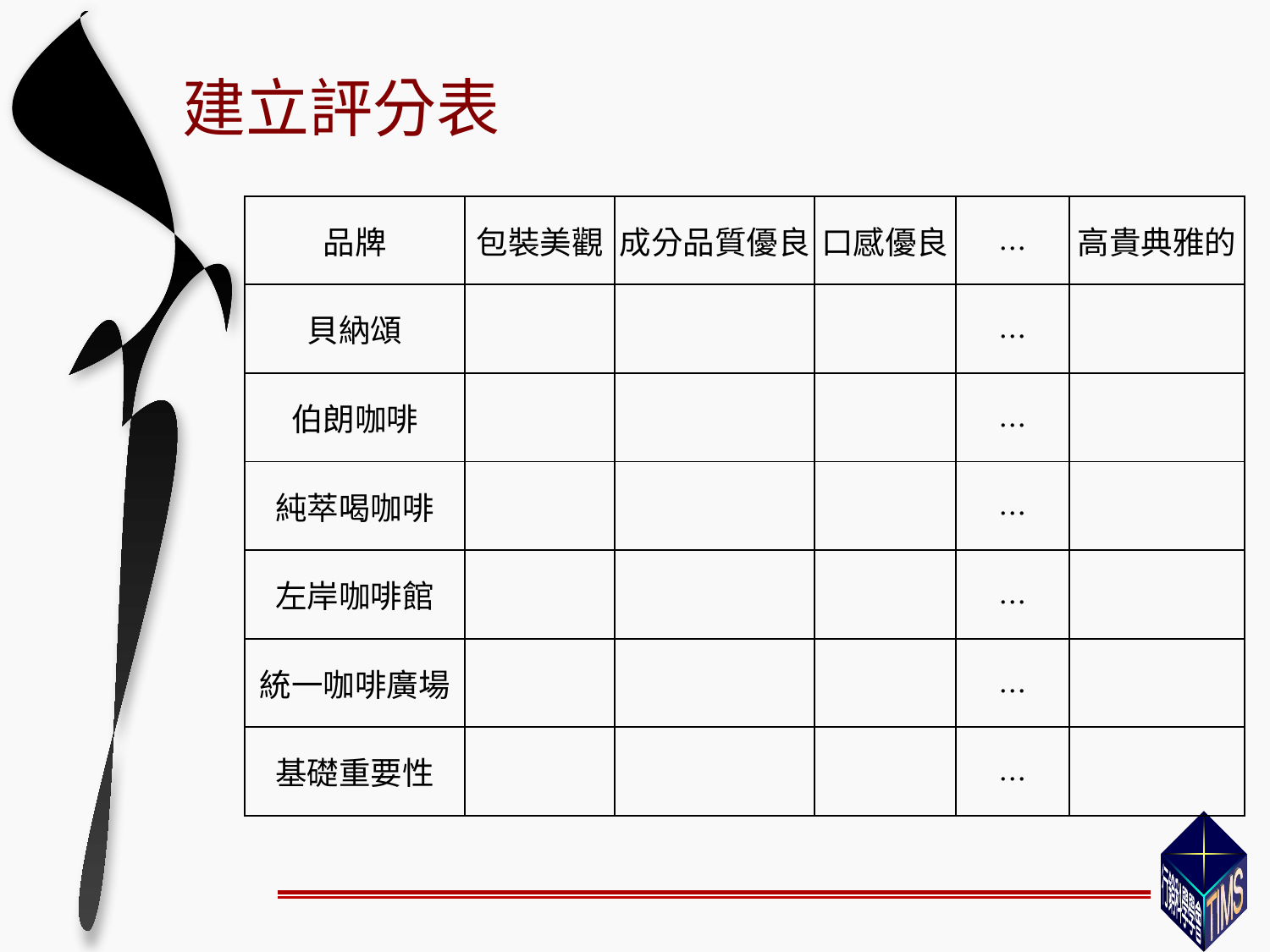

# 建立評分表
| 品牌 | 包裝美觀 | 成分品質優良 | 口感優良 | … | 高貴典雅的 |
| --- | --- | --- | --- | --- | --- |
| 貝納頌 |  |  |  | … |  |
| 伯朗咖啡 |  |  |  | … |  |
| 純萃喝咖啡 |  |  |  | … |  |
| 左岸咖啡館 |  |  |  | … |  |
| 統一咖啡廣場 |  |  |  | … |  |
| 基礎重要性 |  |  |  | … |  |